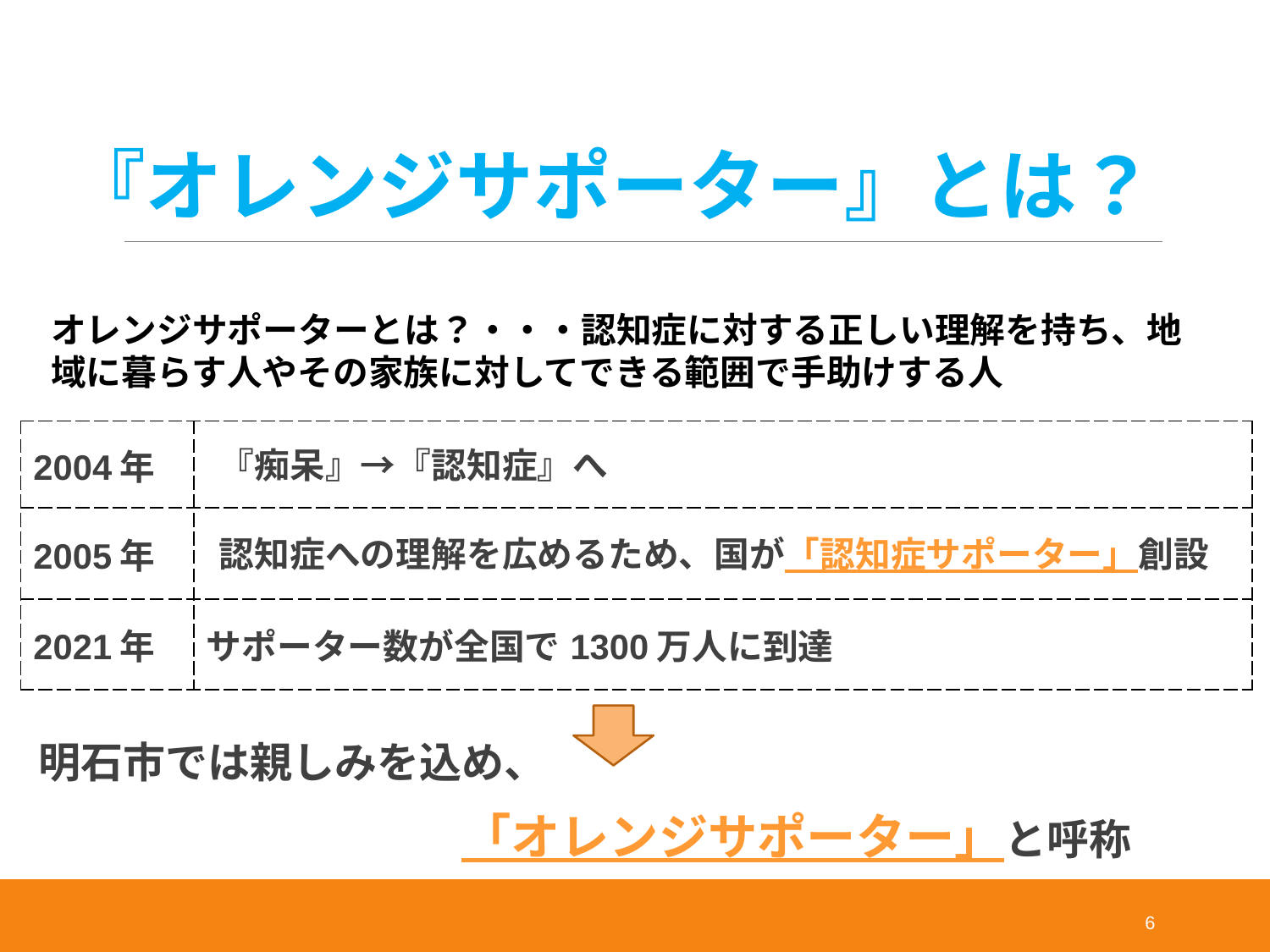

『オレンジサポーター』とは？
オレンジサポーターとは？・・・認知症に対する正しい理解を持ち、地域に暮らす人やその家族に対してできる範囲で手助けする人
| 2004年 | 『痴呆』→『認知症』へ |
| --- | --- |
| 2005年 | 認知症への理解を広めるため、国が「認知症サポーター」創設 |
| 2021年 | サポーター数が全国で1300万人に到達 |

明石市では親しみを込め、
　　　　　　　　　　「オレンジサポーター」と呼称
6